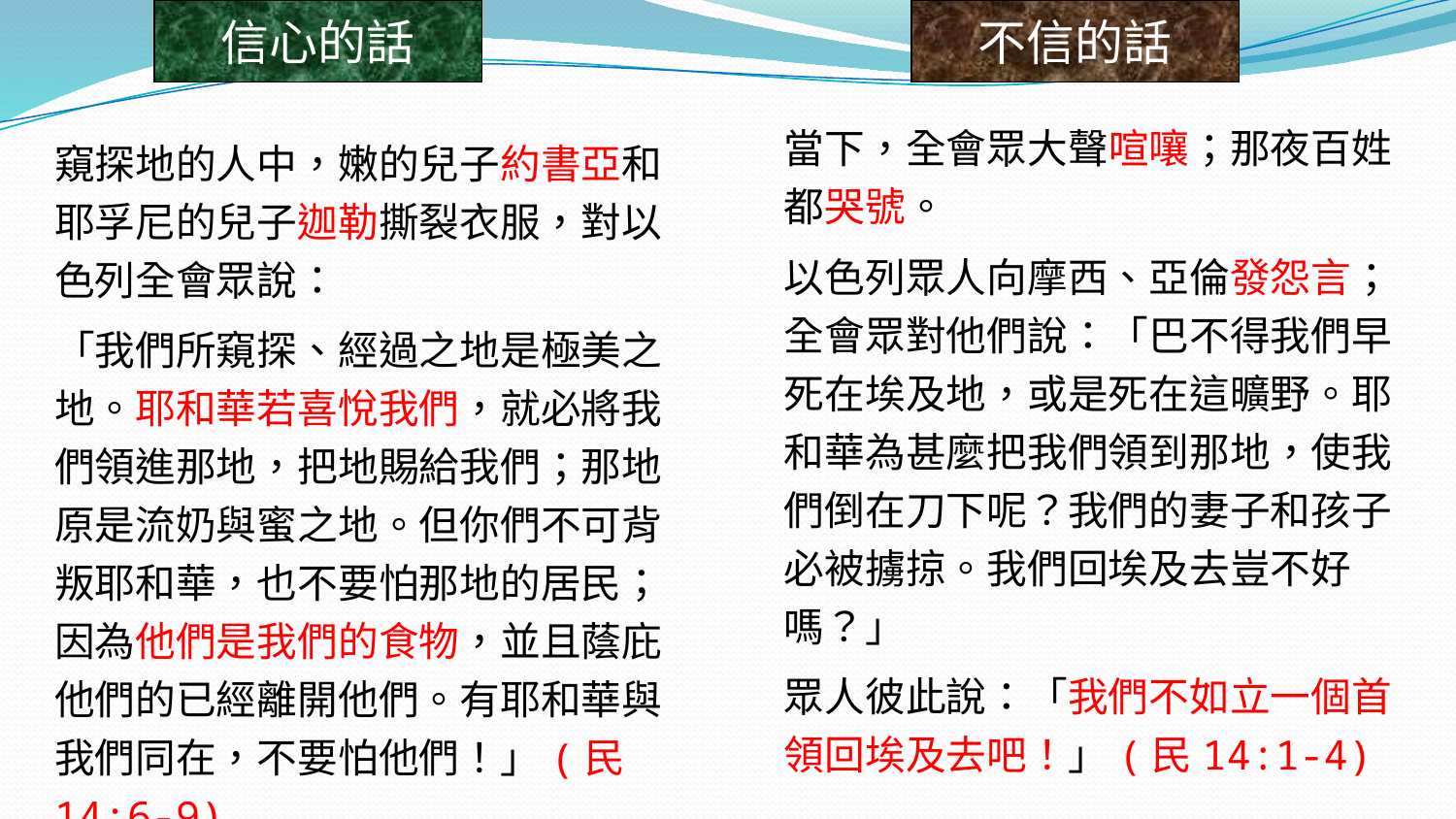

信心的話
不信的話
當下，全會眾大聲喧嚷；那夜百姓都哭號。
以色列眾人向摩西、亞倫發怨言；全會眾對他們說：「巴不得我們早死在埃及地，或是死在這曠野。耶和華為甚麼把我們領到那地，使我們倒在刀下呢？我們的妻子和孩子必被擄掠。我們回埃及去豈不好嗎？」
眾人彼此說：「我們不如立一個首領回埃及去吧！」(民14:1-4)
窺探地的人中，嫩的兒子約書亞和耶孚尼的兒子迦勒撕裂衣服，對以色列全會眾說：
「我們所窺探、經過之地是極美之地。耶和華若喜悅我們，就必將我們領進那地，把地賜給我們；那地原是流奶與蜜之地。但你們不可背叛耶和華，也不要怕那地的居民；因為他們是我們的食物，並且蔭庇他們的已經離開他們。有耶和華與我們同在，不要怕他們！」(民14:6-9)